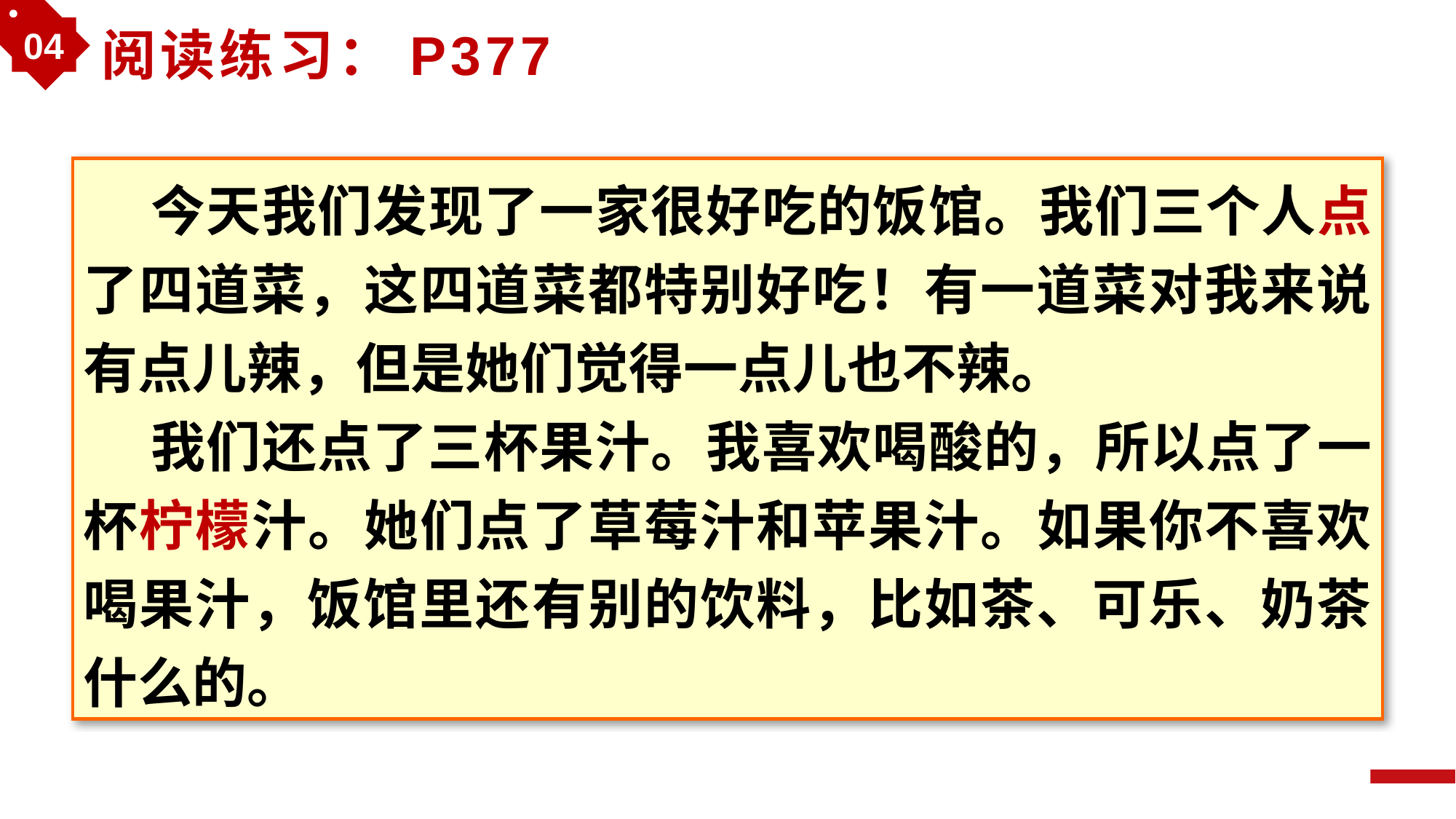

04
阅读练习：P377
    今天我们发现了一家很好吃的饭馆。我们三个人点了四道菜，这四道菜都特别好吃！有一道菜对我来说有点儿辣，但是她们觉得一点儿也不辣。
    我们还点了三杯果汁。我喜欢喝酸的，所以点了一杯柠檬汁。她们点了草莓汁和苹果汁。如果你不喜欢喝果汁，饭馆里还有别的饮料，比如茶、可乐、奶茶什么的。